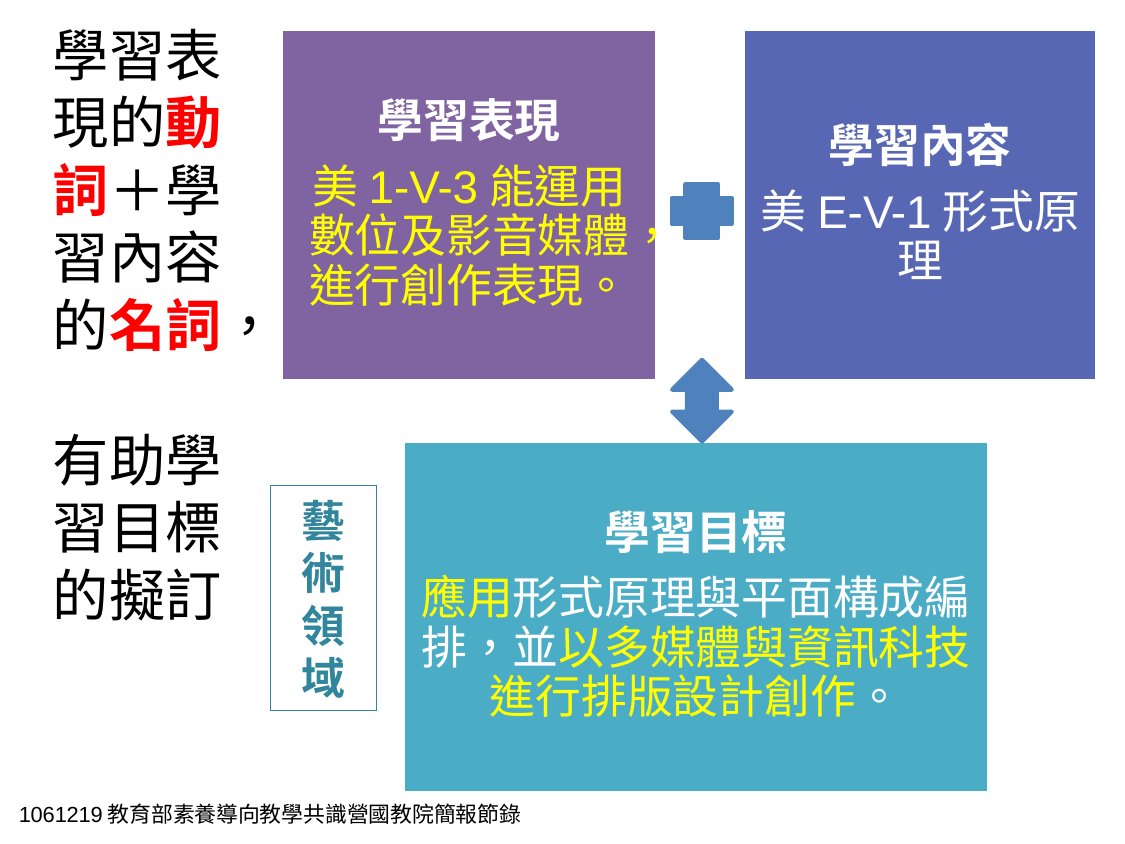

39
# 學習表現的動詞＋學習內容的名詞， 有助學習目標的擬訂
學習表現
美1-V-3能運用數位及影音媒體，進行創作表現。
學習內容
美E-V-1形式原理
學習目標
應用形式原理與平面構成編排，並以多媒體與資訊科技進行排版設計創作。

藝術領域
1061219教育部素養導向教學共識營國教院簡報節錄